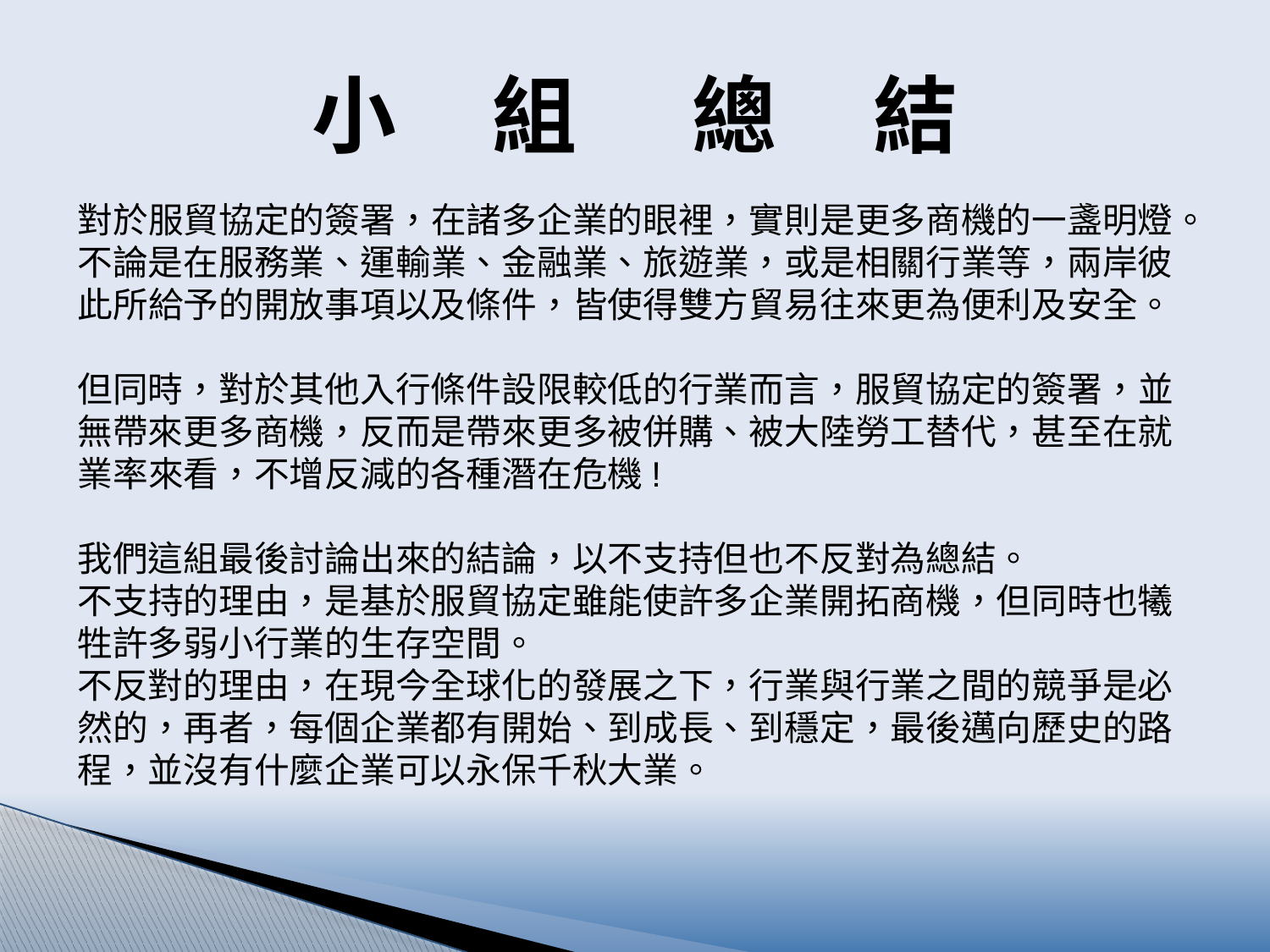

小     組      總     結

對於服貿協定的簽署，在諸多企業的眼裡，實則是更多商機的一盞明燈。不論是在服務業、運輸業、金融業、旅遊業，或是相關行業等，兩岸彼此所給予的開放事項以及條件，皆使得雙方貿易往來更為便利及安全。

但同時，對於其他入行條件設限較低的行業而言，服貿協定的簽署，並無帶來更多商機，反而是帶來更多被併購、被大陸勞工替代，甚至在就業率來看，不增反減的各種潛在危機!

我們這組最後討論出來的結論，以不支持但也不反對為總結。
不支持的理由，是基於服貿協定雖能使許多企業開拓商機，但同時也犧牲許多弱小行業的生存空間。
不反對的理由，在現今全球化的發展之下，行業與行業之間的競爭是必然的，再者，每個企業都有開始、到成長、到穩定，最後邁向歷史的路程，並沒有什麼企業可以永保千秋大業。